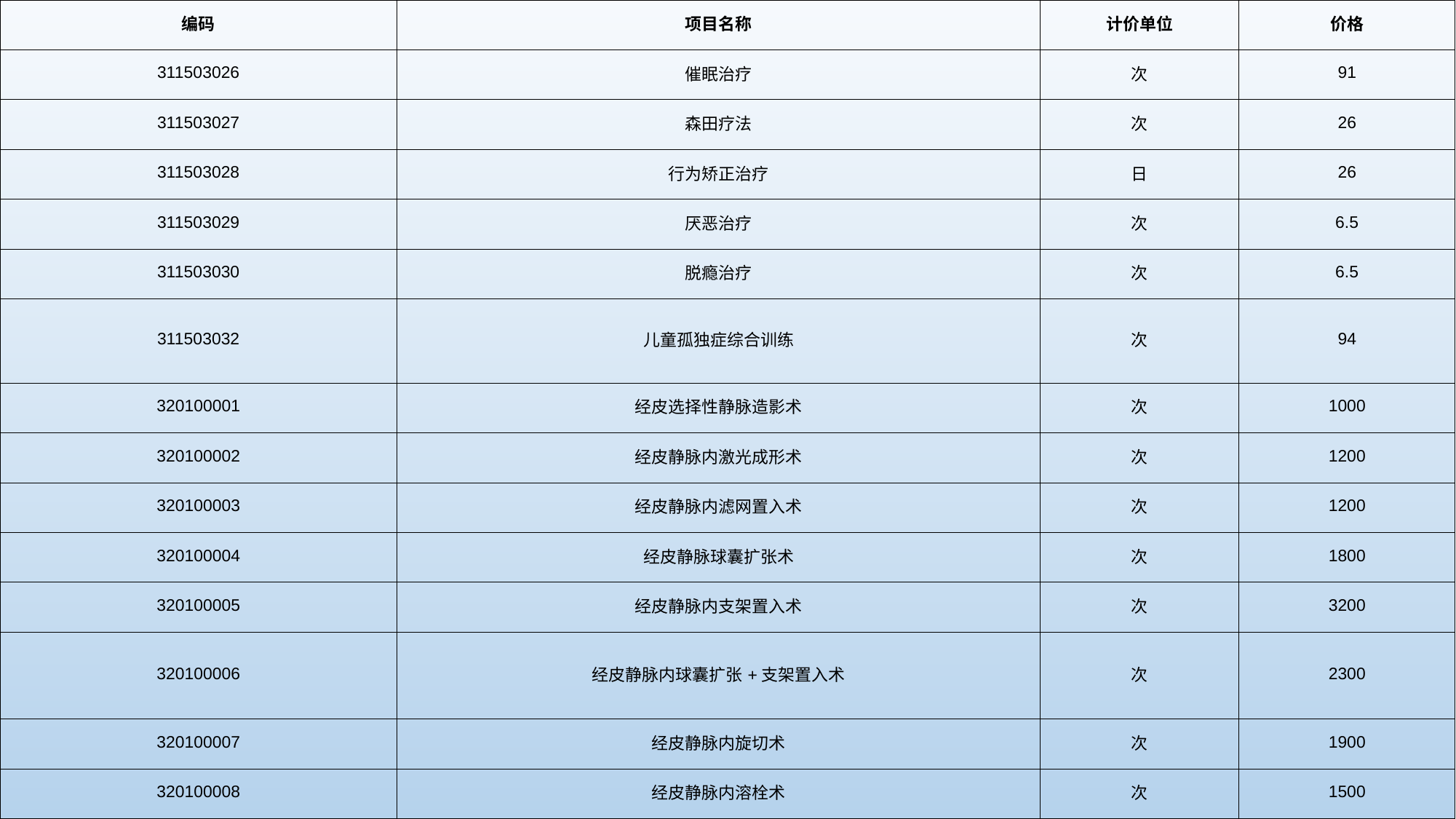

| 编码 | 项目名称 | 计价单位 | 价格 |
| --- | --- | --- | --- |
| 311503026 | 催眠治疗 | 次 | 91 |
| 311503027 | 森田疗法 | 次 | 26 |
| 311503028 | 行为矫正治疗 | 日 | 26 |
| 311503029 | 厌恶治疗 | 次 | 6.5 |
| 311503030 | 脱瘾治疗 | 次 | 6.5 |
| 311503032 | 儿童孤独症综合训练 | 次 | 94 |
| 320100001 | 经皮选择性静脉造影术 | 次 | 1000 |
| 320100002 | 经皮静脉内激光成形术 | 次 | 1200 |
| 320100003 | 经皮静脉内滤网置入术 | 次 | 1200 |
| 320100004 | 经皮静脉球囊扩张术 | 次 | 1800 |
| 320100005 | 经皮静脉内支架置入术 | 次 | 3200 |
| 320100006 | 经皮静脉内球囊扩张+支架置入术 | 次 | 2300 |
| 320100007 | 经皮静脉内旋切术 | 次 | 1900 |
| 320100008 | 经皮静脉内溶栓术 | 次 | 1500 |